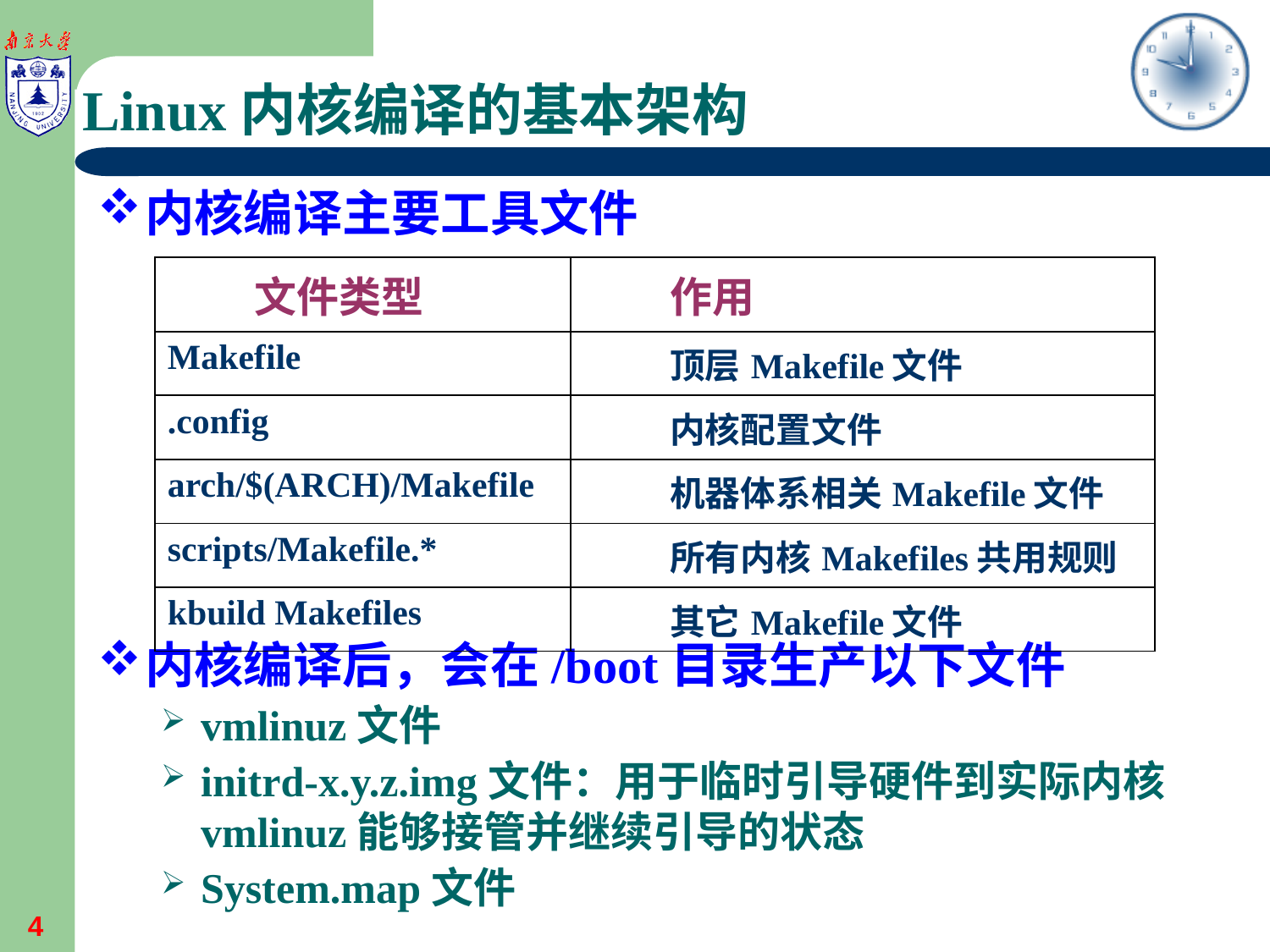

# Linux内核编译的基本架构
内核编译主要工具文件

内核编译后，会在/boot目录生产以下文件
vmlinuz文件
initrd-x.y.z.img文件：用于临时引导硬件到实际内核vmlinuz能够接管并继续引导的状态
System.map文件
| 文件类型 | 作用 |
| --- | --- |
| Makefile | 顶层Makefile文件 |
| .config | 内核配置文件 |
| arch/$(ARCH)/Makefile | 机器体系相关Makefile文件 |
| scripts/Makefile.\* | 所有内核Makefiles共用规则 |
| kbuild Makefiles | 其它Makefile文件 |
4